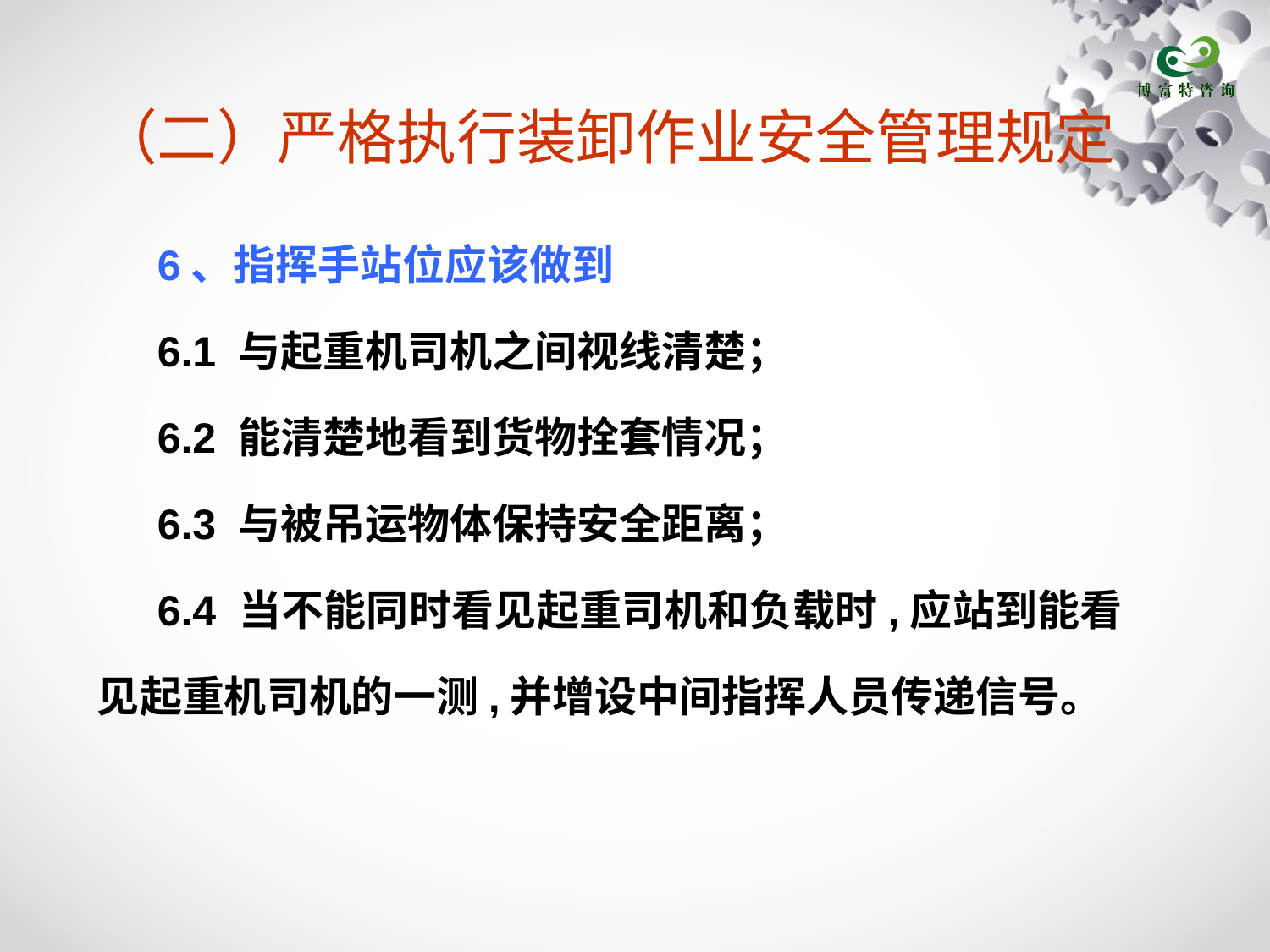

# （二）严格执行装卸作业安全管理规定
6、指挥手站位应该做到
6.1 与起重机司机之间视线清楚；
6.2 能清楚地看到货物拴套情况；
6.3 与被吊运物体保持安全距离；
6.4 当不能同时看见起重司机和负载时,应站到能看见起重机司机的一测,并增设中间指挥人员传递信号。